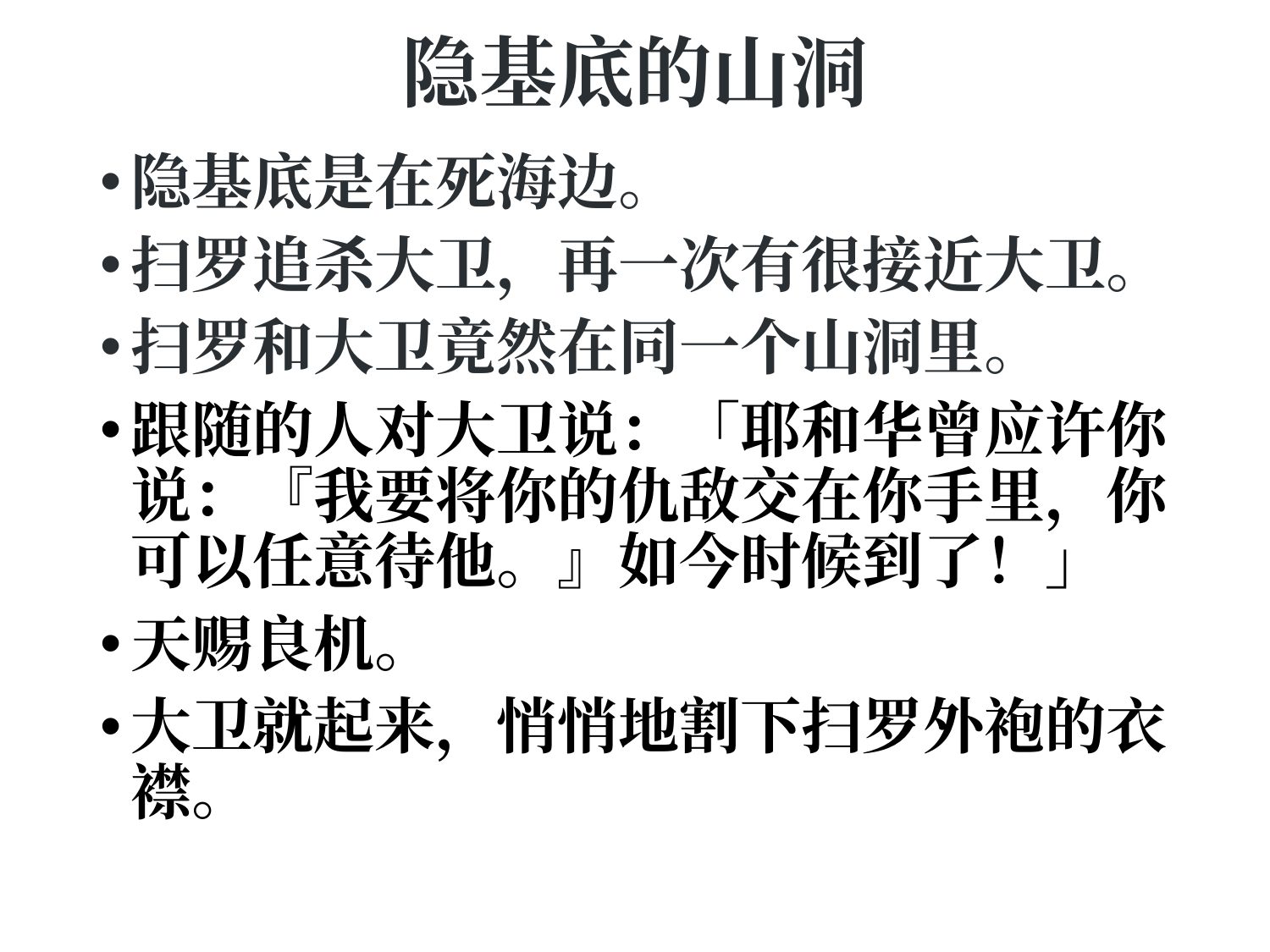

# 隐基底的山洞
隐基底是在死海边。
扫罗追杀大卫，再一次有很接近大卫。
扫罗和大卫竟然在同一个山洞里。
跟随的人对大卫说：「耶和华曾应许你说：『我要将你的仇敌交在你手里，你可以任意待他。』如今时候到了！」
天赐良机。
大卫就起来，悄悄地割下扫罗外袍的衣襟。